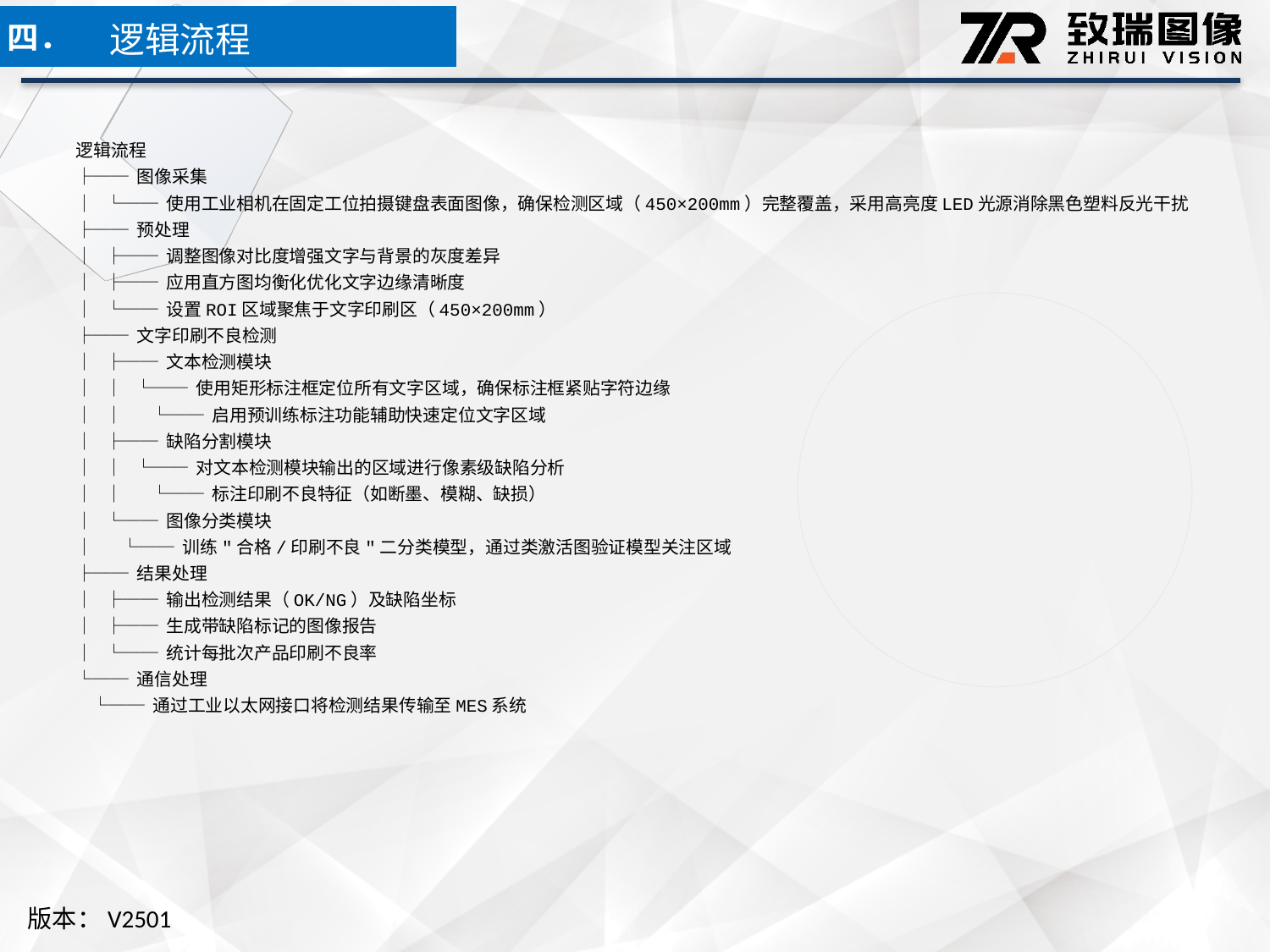

逻辑流程
四．

逻辑流程
├── 图像采集
│   └── 使用工业相机在固定工位拍摄键盘表面图像，确保检测区域（450×200mm）完整覆盖，采用高亮度LED光源消除黑色塑料反光干扰
├── 预处理
│   ├── 调整图像对比度增强文字与背景的灰度差异
│   ├── 应用直方图均衡化优化文字边缘清晰度
│   └── 设置ROI区域聚焦于文字印刷区（450×200mm）
├── 文字印刷不良检测
│   ├── 文本检测模块
│   │   └── 使用矩形标注框定位所有文字区域，确保标注框紧贴字符边缘
│   │       └── 启用预训练标注功能辅助快速定位文字区域
│   ├── 缺陷分割模块
│   │   └── 对文本检测模块输出的区域进行像素级缺陷分析
│   │       └── 标注印刷不良特征（如断墨、模糊、缺损）
│   └── 图像分类模块
│       └── 训练"合格/印刷不良"二分类模型，通过类激活图验证模型关注区域
├── 结果处理
│   ├── 输出检测结果（OK/NG）及缺陷坐标
│   ├── 生成带缺陷标记的图像报告
│   └── 统计每批次产品印刷不良率
└── 通信处理
    └── 通过工业以太网接口将检测结果传输至MES系统